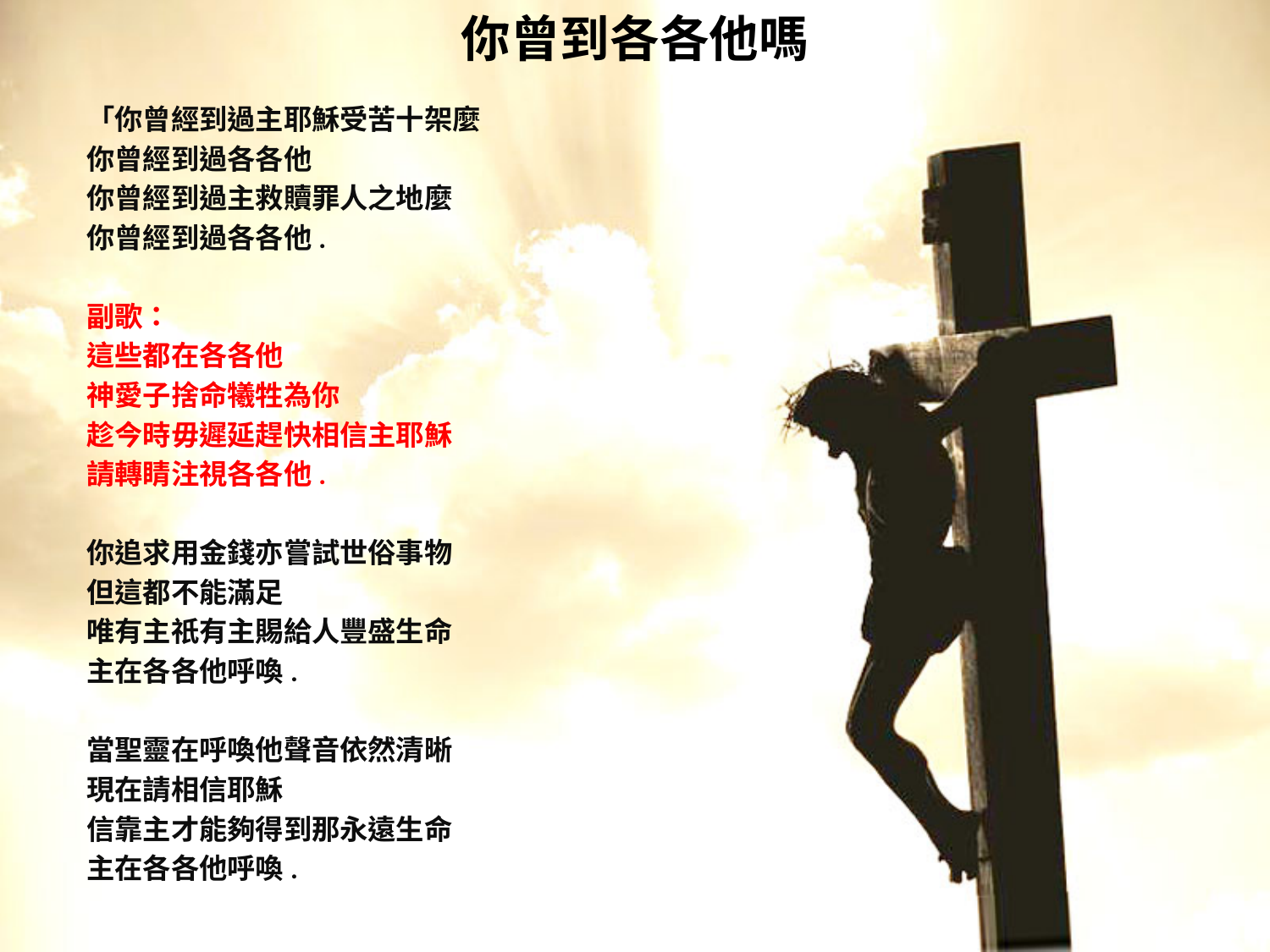

# 你曾到各各他嗎
「你曾經到過主耶穌受苦十架麼
你曾經到過各各他
你曾經到過主救贖罪人之地麼
你曾經到過各各他.

副歌：
這些都在各各他
神愛子捨命犧牲為你
趁今時毋遲延趕快相信主耶穌
請轉睛注視各各他.

你追求用金錢亦嘗試世俗事物
但這都不能滿足
唯有主祇有主賜給人豐盛生命
主在各各他呼喚.

當聖靈在呼喚他聲音依然清晰
現在請相信耶穌
信靠主才能夠得到那永遠生命
主在各各他呼喚.